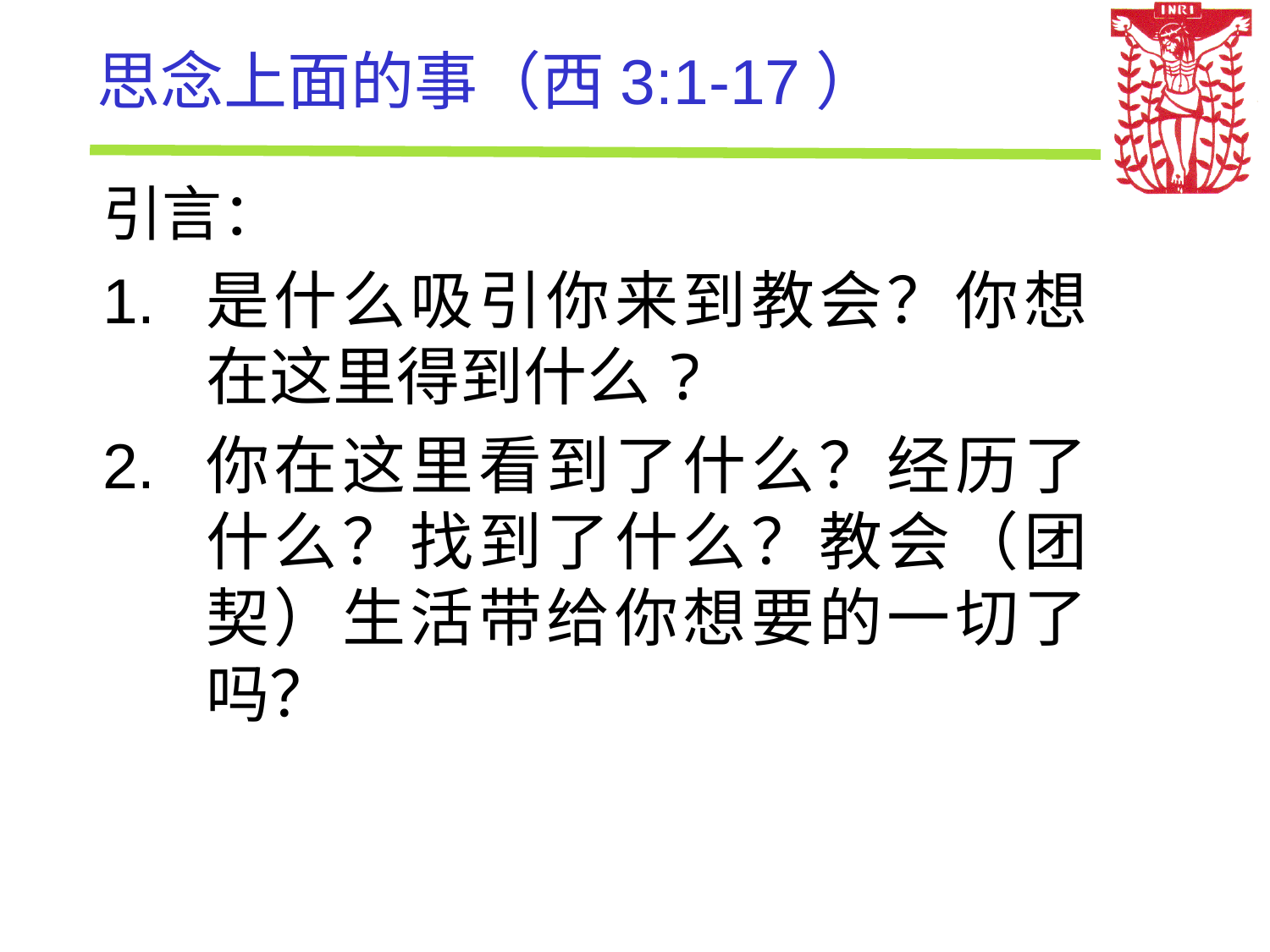

# 思念上面的事（西3:1-17）
引言：
是什么吸引你来到教会？你想在这里得到什么?
你在这里看到了什么？经历了什么？找到了什么？教会（团契）生活带给你想要的一切了吗？